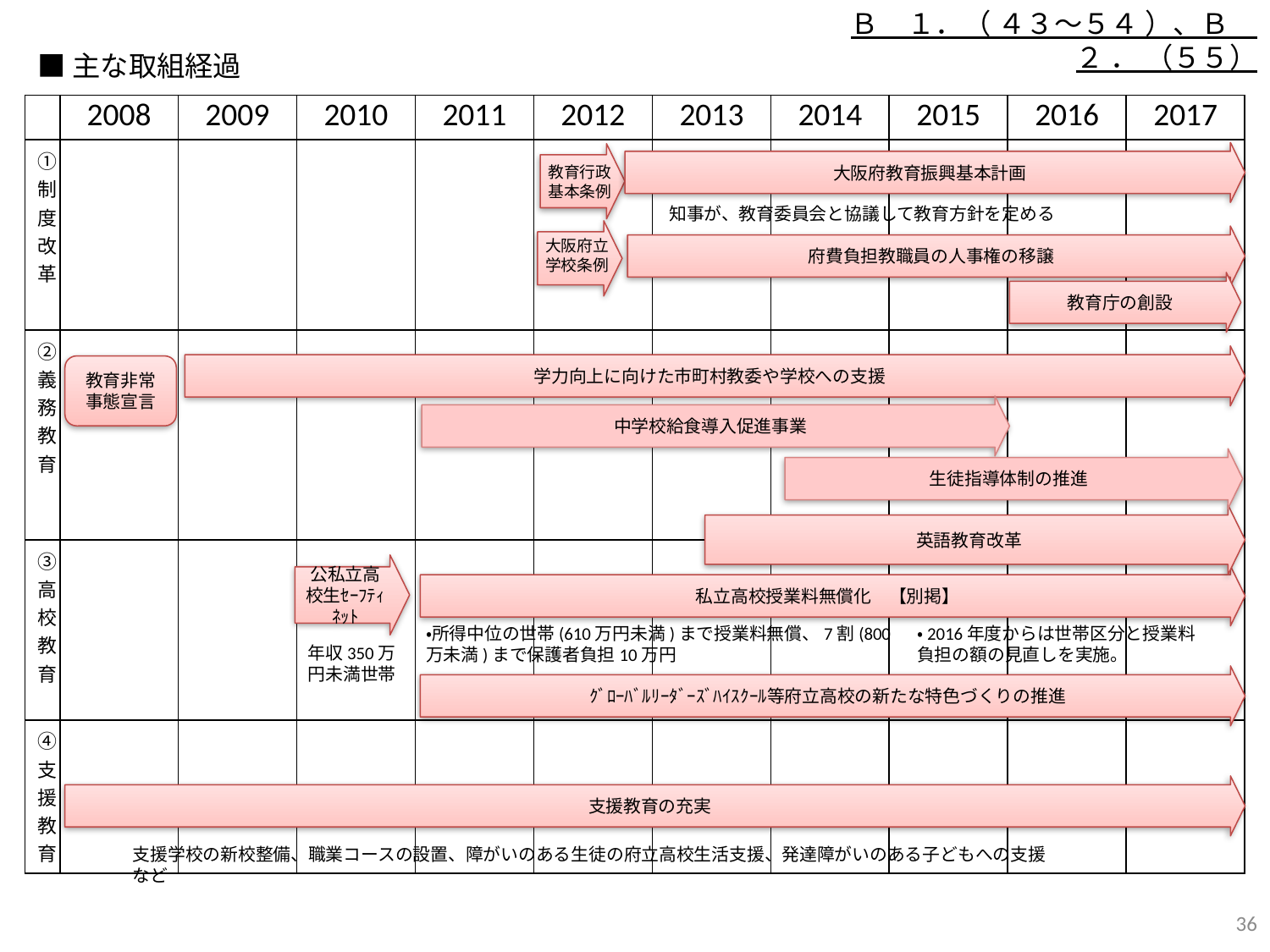

Ｂ　１．（ ４３～５４ ）、Ｂ　２ ． （５５）
■主な取組経過
|  | 2008 | 2009 | 2010 | 2011 | 2012 | 2013 | 2014 | 2015 | 2016 | 2017 |
| --- | --- | --- | --- | --- | --- | --- | --- | --- | --- | --- |
| ①制度改革 |  |  |  |  |  |  |  |  |  |  |
| ②義務教育 |  |  |  |  |  |  |  |  |  |  |
| ③高校教育 |  |  |  |  |  |  |  |  |  |  |
| ④支援教育 |  |  |  |  |  |  |  |  |  |  |
大阪府教育振興基本計画

教育行政
基本条例
知事が、教育委員会と協議して教育方針を定める

府費負担教職員の人事権の移譲
大阪府立
学校条例
教育庁の創設
学力向上に向けた市町村教委や学校への支援
教育非常事態宣言
中学校給食導入促進事業
生徒指導体制の推進
英語教育改革
公私立高校生ｾｰﾌﾃｨﾈｯﾄ
私立高校授業料無償化　【別掲】
・所得中位の世帯(610万円未満)まで授業料無償、7割(800万未満)まで保護者負担10万円
・2016年度からは世帯区分と授業料負担の額の見直しを実施。
年収350万円未満世帯
ｸﾞﾛｰﾊﾞﾙﾘｰﾀﾞｰｽﾞﾊｲｽｸｰﾙ等府立高校の新たな特色づくりの推進
支援教育の充実
支援学校の新校整備、職業コースの設置、障がいのある生徒の府立高校生活支援、発達障がいのある子どもへの支援など
36